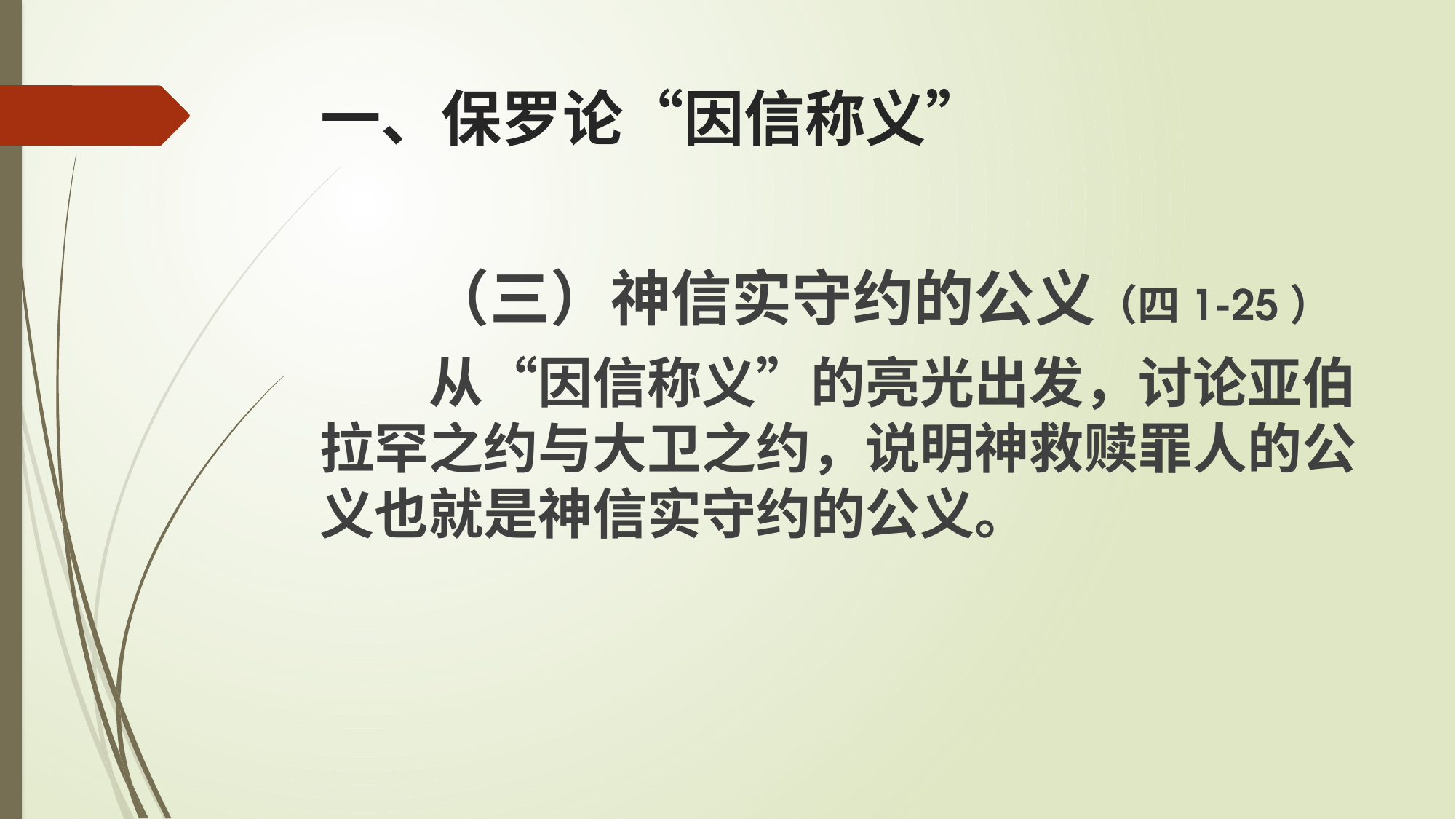

# 一、保罗论“因信称义”
	（三）神信实守约的公义（四1-25）
	从“因信称义”的亮光出发，讨论亚伯拉罕之约与大卫之约，说明神救赎罪人的公义也就是神信实守约的公义。